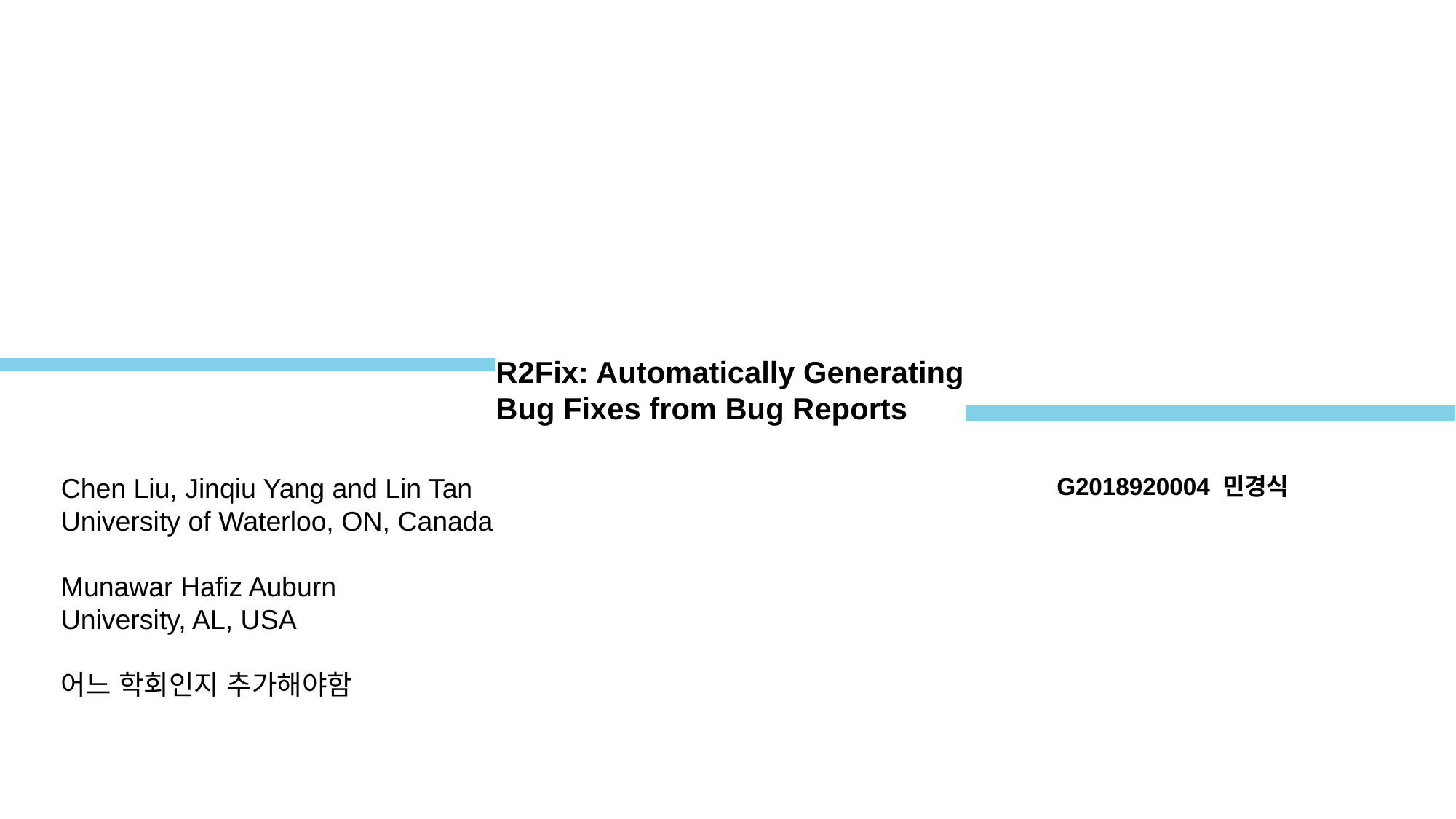

R2Fix: Automatically Generating Bug Fixes from Bug Reports

Chen Liu, Jinqiu Yang and Lin Tan University of Waterloo, ON, Canada

Munawar Hafiz Auburn
University, AL, USA

어느 학회인지 추가해야함
G2018920004 민경식